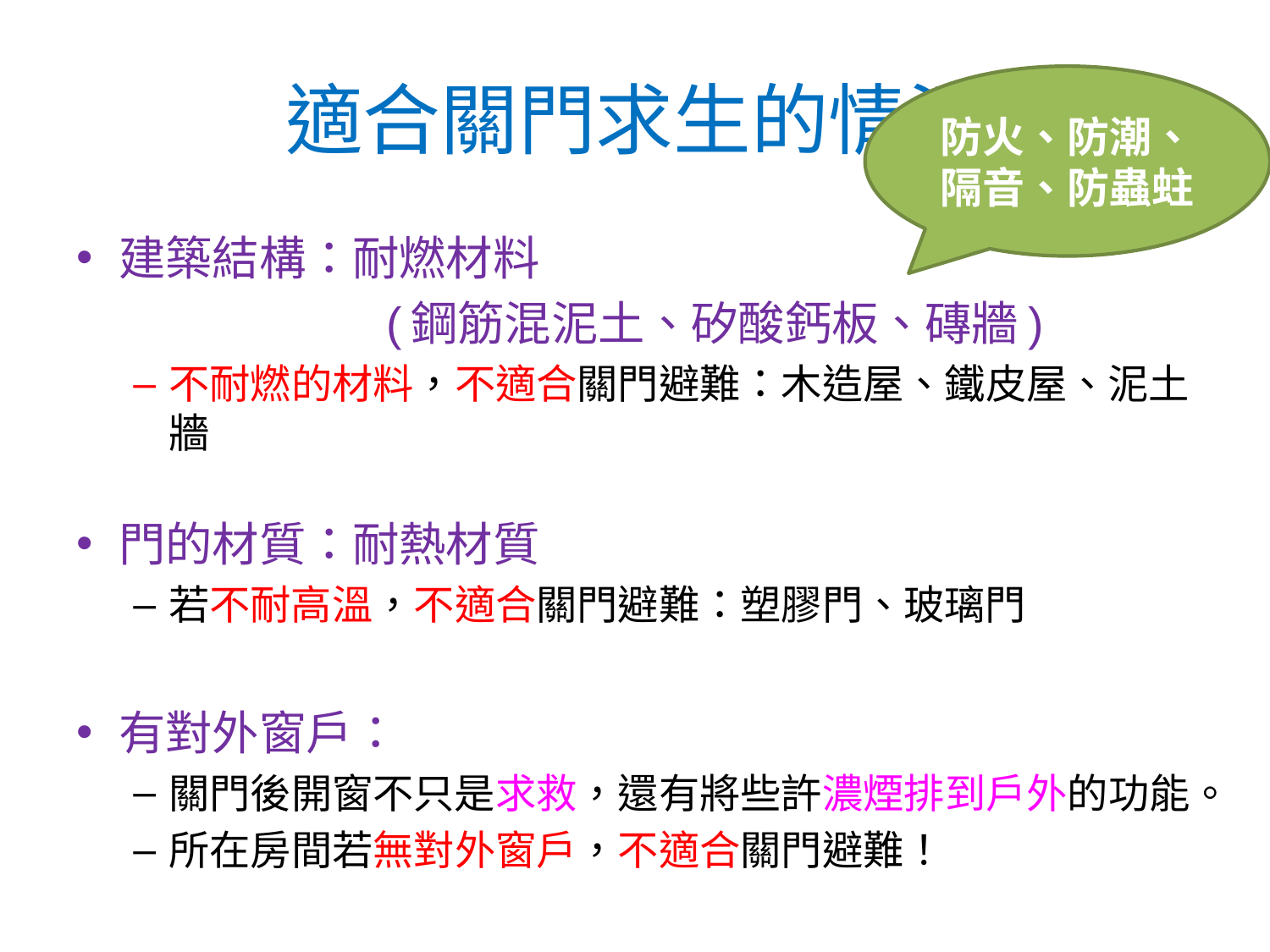

# 適合關門求生的情況
防火、防潮、隔音、防蟲蛀
建築結構：耐燃材料
                        (鋼筋混泥土、矽酸鈣板、磚牆)
不耐燃的材料，不適合關門避難：木造屋、鐵皮屋、泥土牆
門的材質：耐熱材質
若不耐高溫，不適合關門避難：塑膠門、玻璃門

有對外窗戶：
關門後開窗不只是求救，還有將些許濃煙排到戶外的功能。
所在房間若無對外窗戶，不適合關門避難！